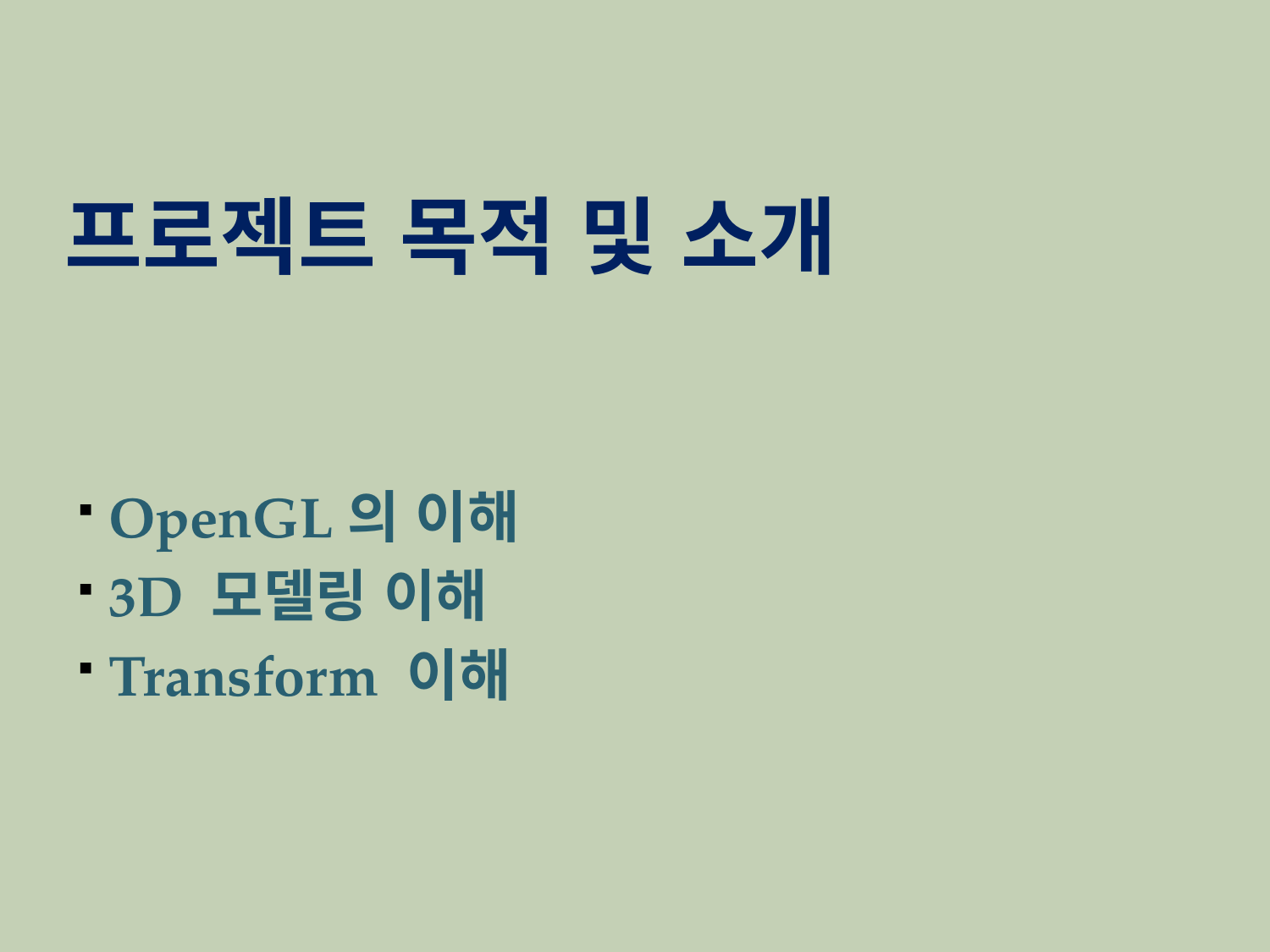

# 프로젝트 목적 및 소개

 OpenGL의 이해
 3D 모델링 이해
 Transform 이해